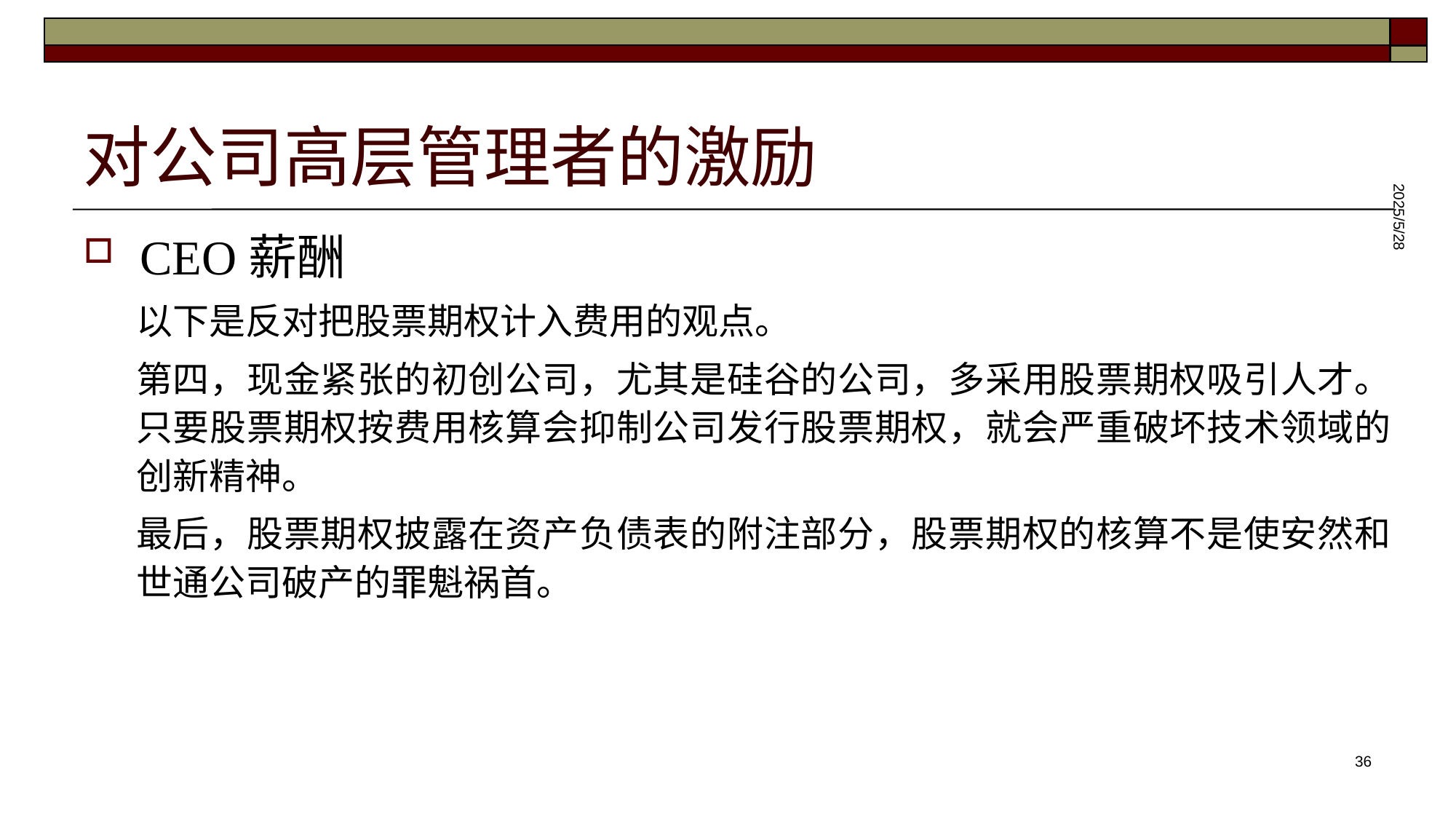

# 对公司高层管理者的激励
CEO薪酬
以下是反对把股票期权计入费用的观点。
第四，现金紧张的初创公司，尤其是硅谷的公司，多采用股票期权吸引人才。只要股票期权按费用核算会抑制公司发行股票期权，就会严重破坏技术领域的创新精神。
最后，股票期权披露在资产负债表的附注部分，股票期权的核算不是使安然和世通公司破产的罪魁祸首。
2025/5/28
36